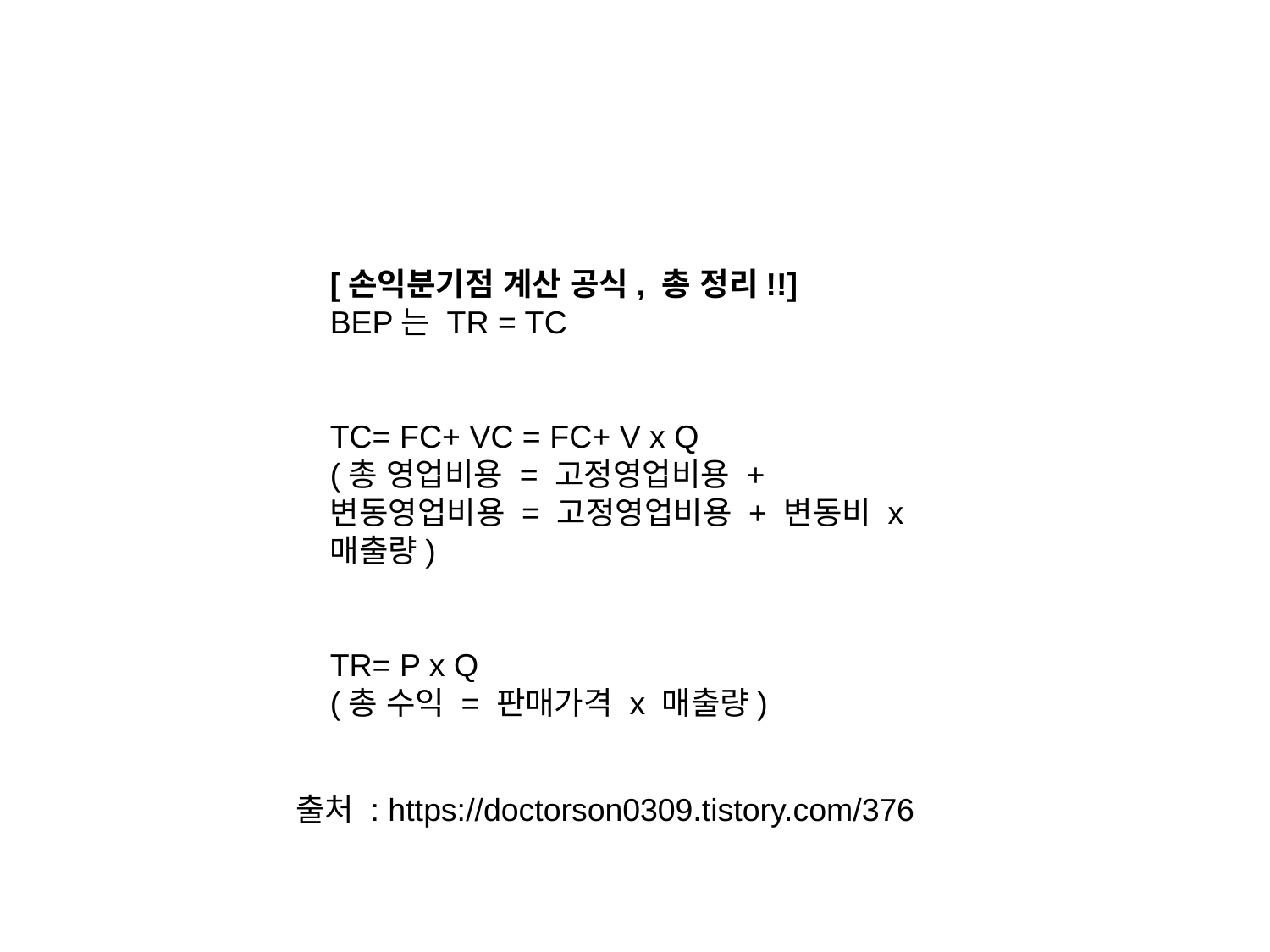

[손익분기점 계산 공식, 총 정리!!]
BEP는 TR = TC

TC= FC+ VC = FC+ V x Q
(총 영업비용 = 고정영업비용 + 변동영업비용 = 고정영업비용 + 변동비 x 매출량)

TR= P x Q
(총 수익 = 판매가격 x 매출량)
출처 : https://doctorson0309.tistory.com/376